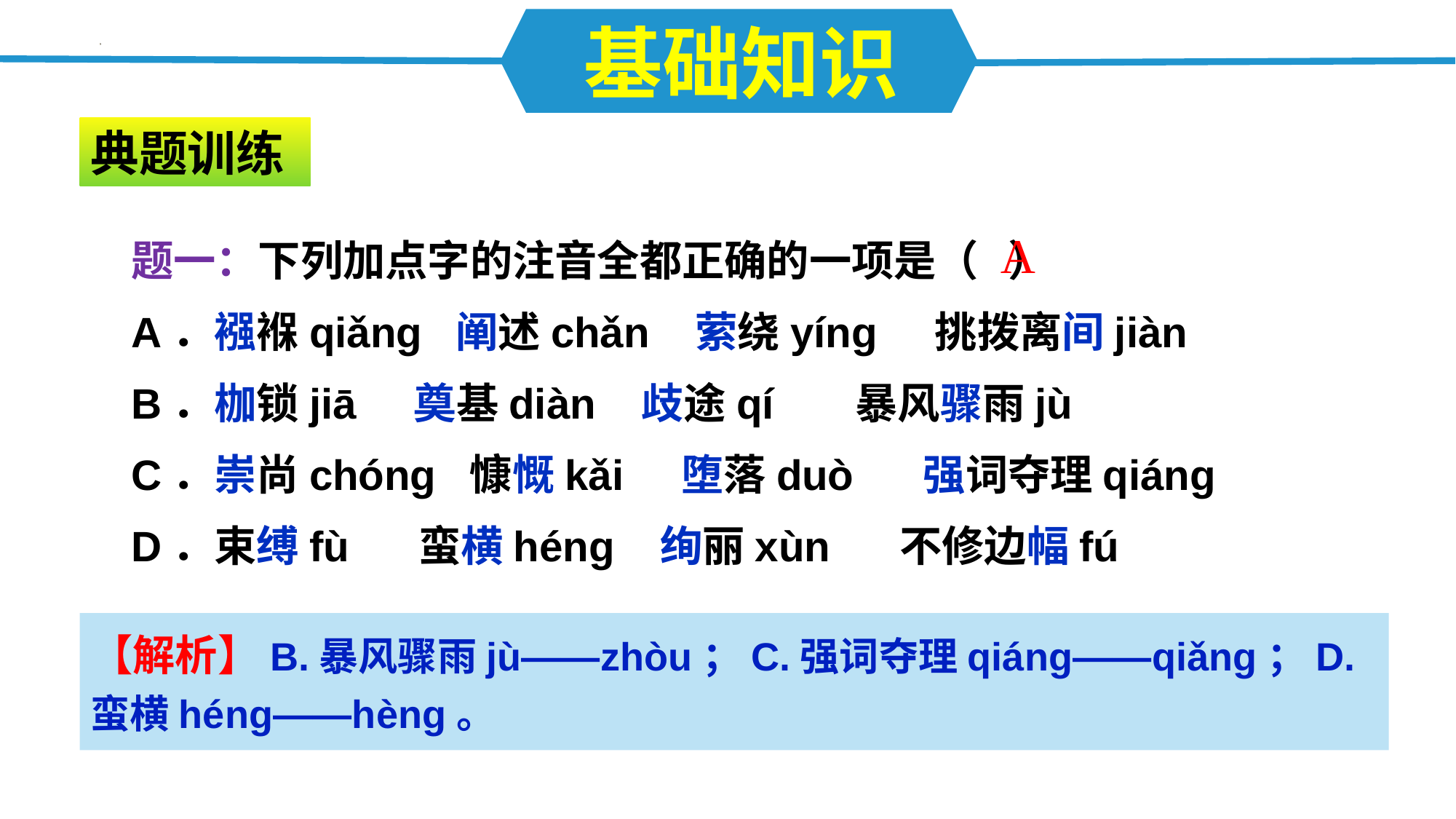

基础知识

典题训练
题一：下列加点字的注音全都正确的一项是（   ）
A．襁褓qiǎnɡ  阐述chǎn   萦绕yíng    挑拨离间jiàn
B．枷锁jiā    奠基diàn   歧途qí      暴风骤雨jù
C．崇尚chóng  慷慨kǎi    堕落duò     强词夺理qiáng
D．束缚fù     蛮横héng   绚丽xùn     不修边幅fú
A
【解析】B.暴风骤雨jù——zhòu；C.强词夺理qiáng——qiǎng；D.蛮横héng——hèng。